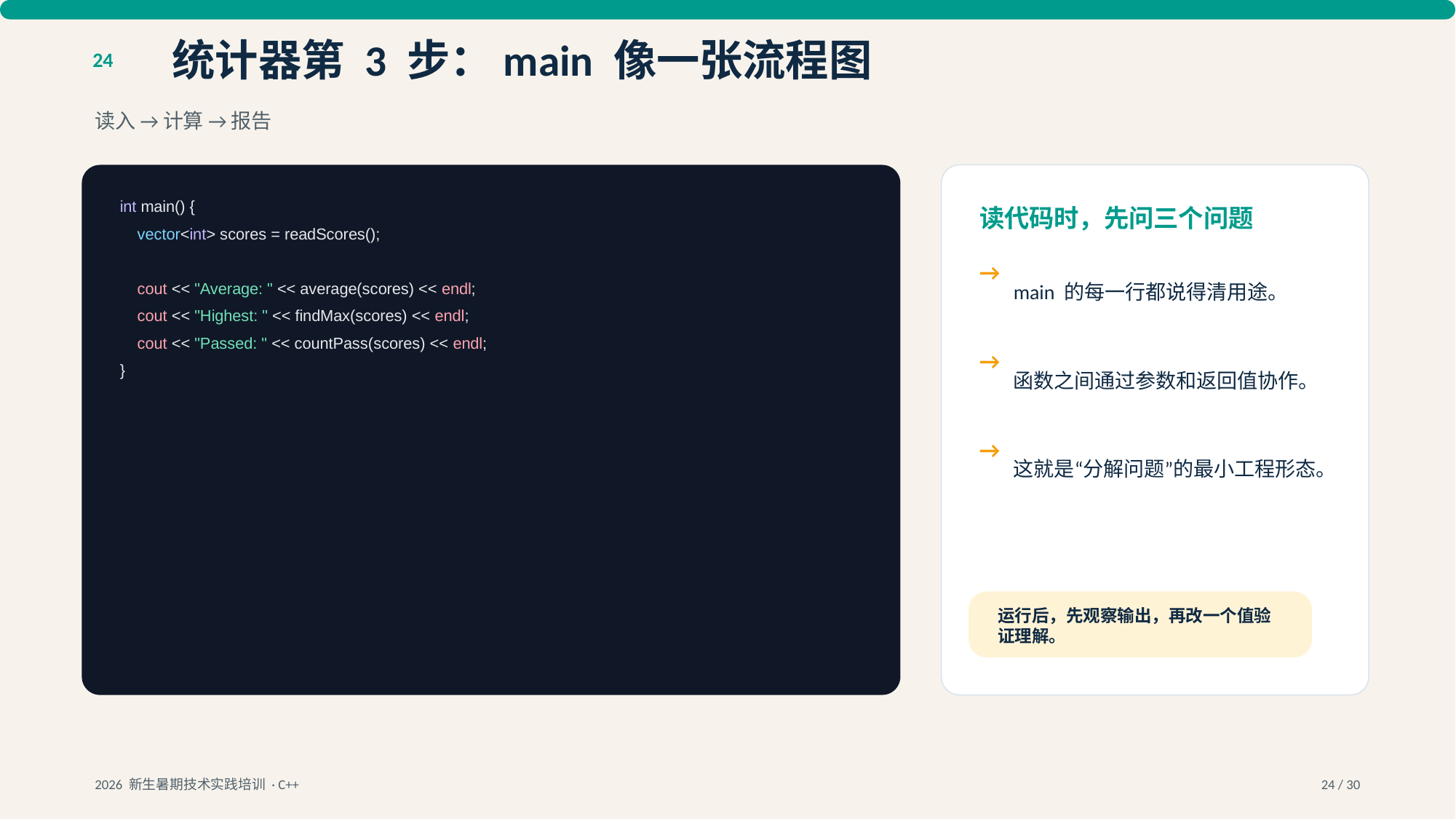

统计器第 3 步：main 像一张流程图
24
读入 → 计算 → 报告

int main() {
读代码时，先问三个问题
    vector<int> scores = readScores();

→
main 的每一行都说得清用途。
    cout << "Average: " << average(scores) << endl;
    cout << "Highest: " << findMax(scores) << endl;
    cout << "Passed: " << countPass(scores) << endl;
→
函数之间通过参数和返回值协作。
}
→
这就是“分解问题”的最小工程形态。

运行后，先观察输出，再改一个值验证理解。
2026 新生暑期技术实践培训 · C++
24 / 30